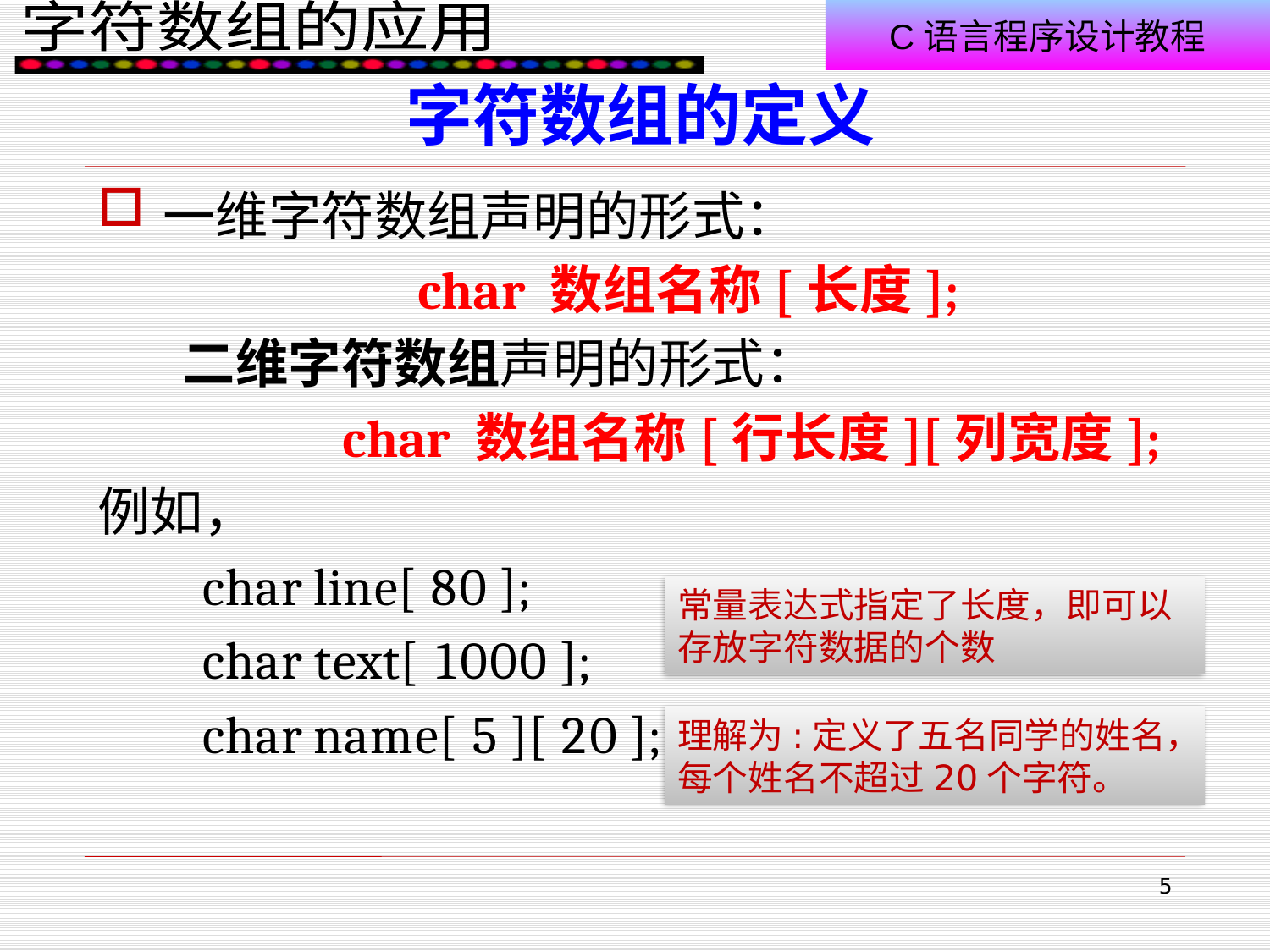

# 字符数组的定义
一维字符数组声明的形式：
			char 数组名称[长度];
      二维字符数组声明的形式：
                     char 数组名称[行长度][列宽度];
例如，
         char line[ 80 ];
         char text[ 1000 ];
         char name[ 5 ][ 20 ];
常量表达式指定了长度，即可以存放字符数据的个数
理解为:定义了五名同学的姓名，每个姓名不超过20个字符。
5